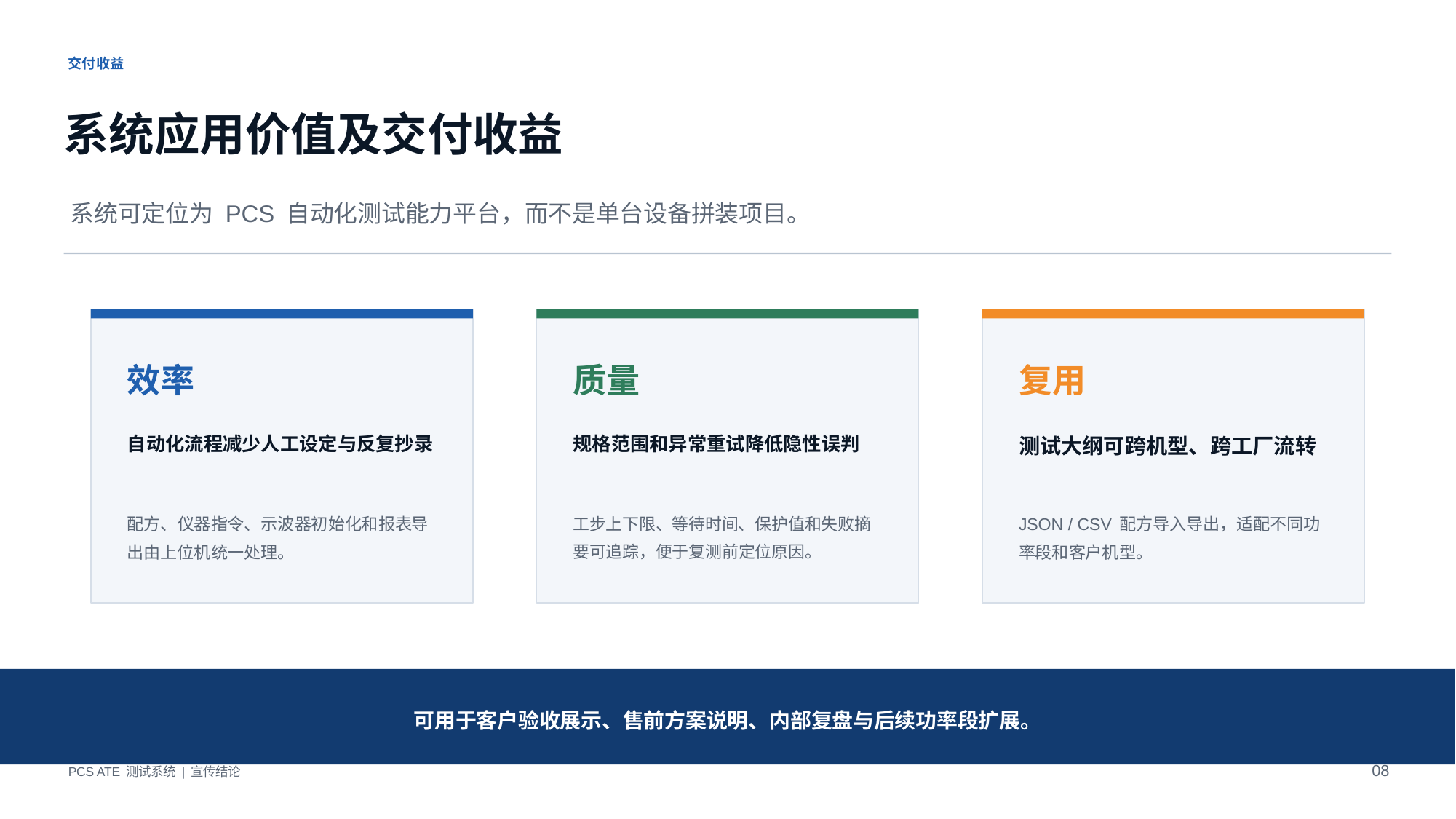

交付收益
系统应用价值及交付收益
系统可定位为 PCS 自动化测试能力平台，而不是单台设备拼装项目。

效率
质量
复用
自动化流程减少人工设定与反复抄录
规格范围和异常重试降低隐性误判
测试大纲可跨机型、跨工厂流转
配方、仪器指令、示波器初始化和报表导出由上位机统一处理。
工步上下限、等待时间、保护值和失败摘要可追踪，便于复测前定位原因。
JSON / CSV 配方导入导出，适配不同功率段和客户机型。

可用于客户验收展示、售前方案说明、内部复盘与后续功率段扩展。
PCS ATE 测试系统 | 宣传结论
08